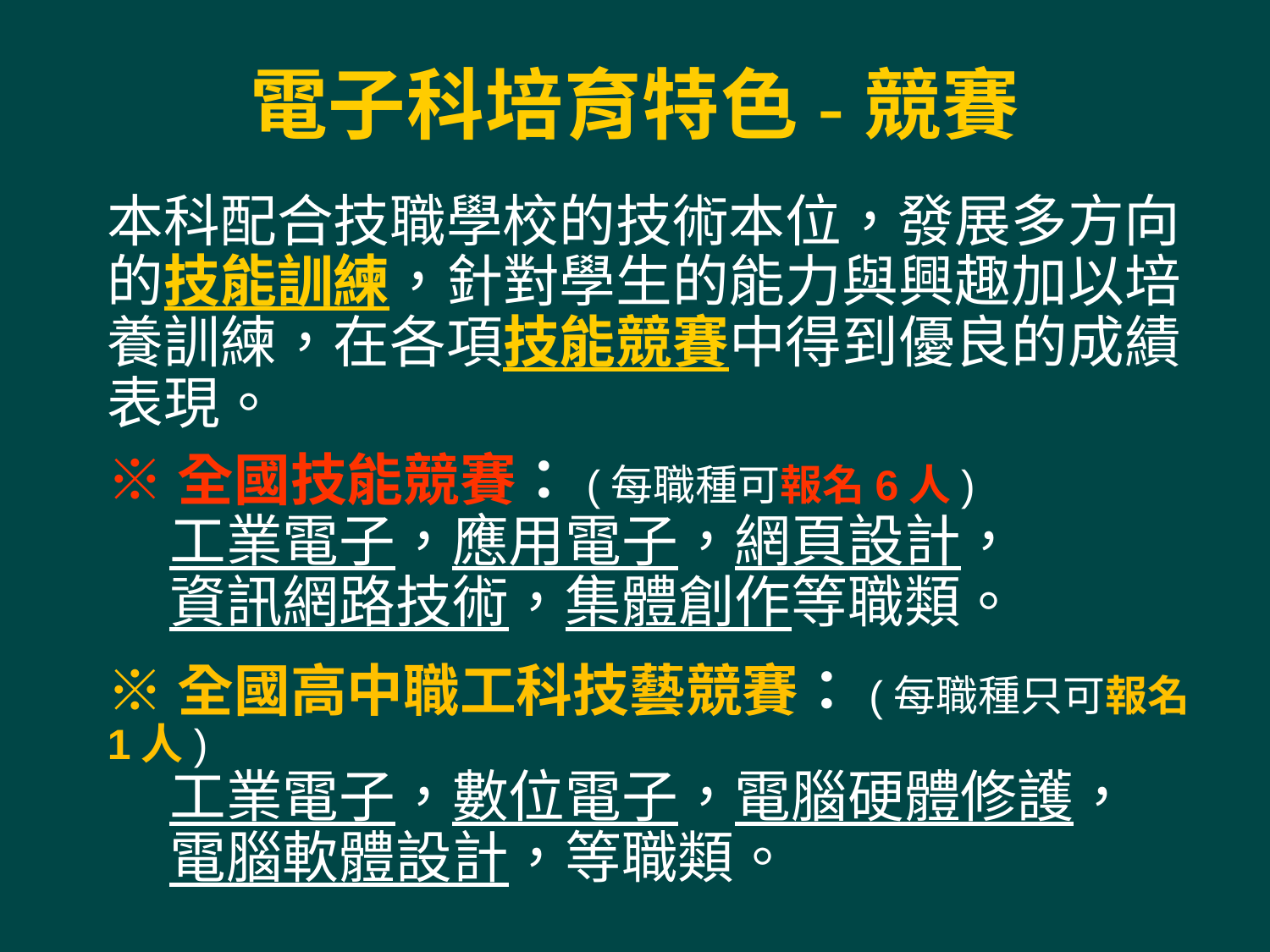

# 電子科培育特色-競賽
本科配合技職學校的技術本位，發展多方向的技能訓練，針對學生的能力與興趣加以培養訓練，在各項技能競賽中得到優良的成績表現。
※全國技能競賽：(每職種可報名6人)
工業電子，應用電子，網頁設計，
資訊網路技術，集體創作等職類。
※全國高中職工科技藝競賽：(每職種只可報名1人)
工業電子，數位電子，電腦硬體修護，
電腦軟體設計，等職類。